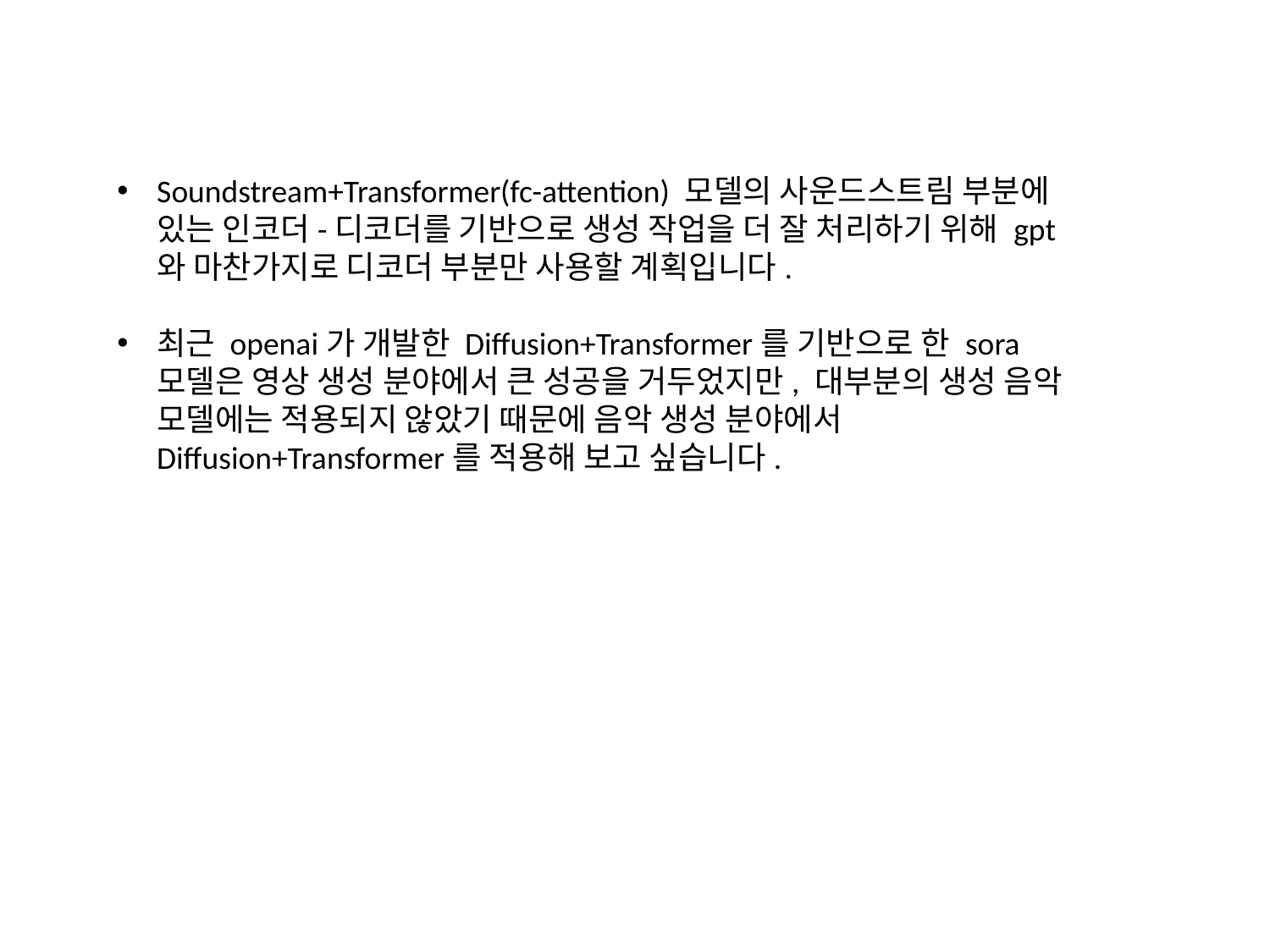

Soundstream+Transformer(fc-attention) 모델의 사운드스트림 부분에 있는 인코더-디코더를 기반으로 생성 작업을 더 잘 처리하기 위해 gpt와 마찬가지로 디코더 부분만 사용할 계획입니다.

최근 openai가 개발한 Diffusion+Transformer를 기반으로 한 sora 모델은 영상 생성 분야에서 큰 성공을 거두었지만, 대부분의 생성 음악 모델에는 적용되지 않았기 때문에 음악 생성 분야에서 Diffusion+Transformer를 적용해 보고 싶습니다.
17